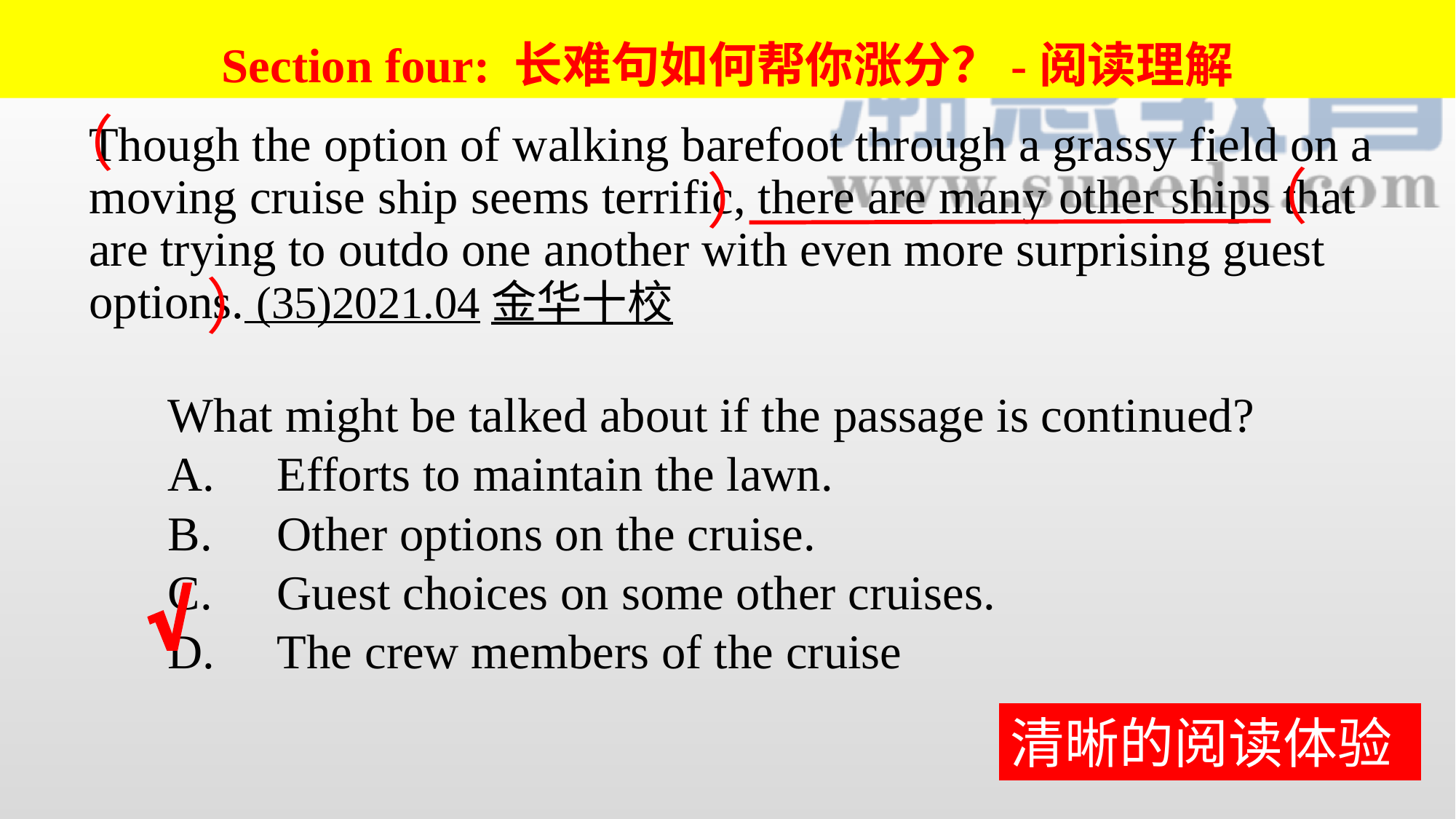

Section four: 长难句如何帮你涨分？-阅读理解
（
Though the option of walking barefoot through a grassy field on a moving cruise ship seems terrific, there are many other ships that are trying to outdo one another with even more surprising guest options. (35)2021.04金华十校
（
）
）

What might be talked about if the passage is continued?
A.	Efforts to maintain the lawn.
B.	Other options on the cruise.
C.	Guest choices on some other cruises.
D.	The crew members of the cruise
√
清晰的阅读体验